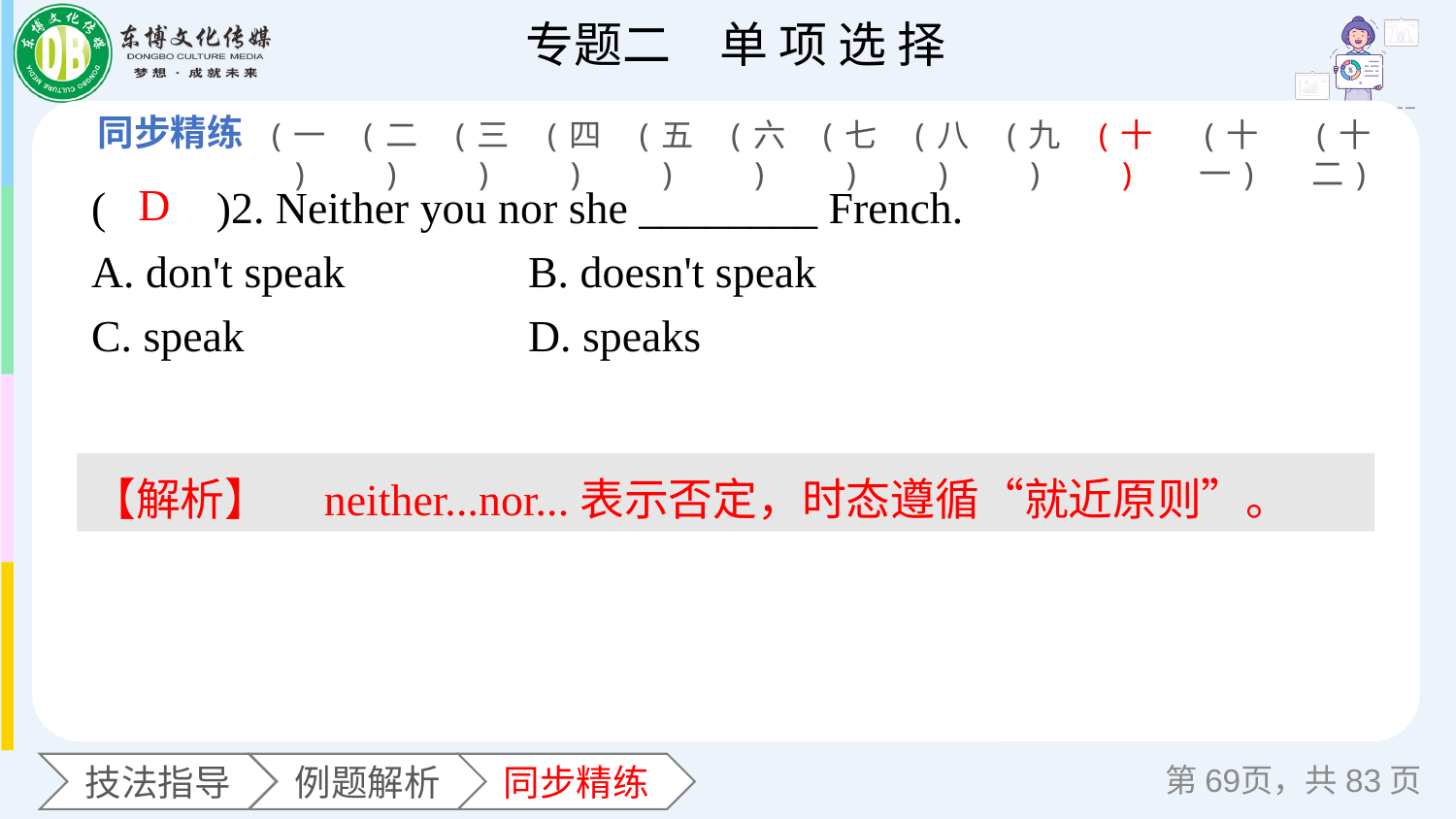

(一)
(二)
(三)
(四)
(五)
(六)
(七)
(八)
(九)
(十)
(十一)
(十二)
(　　)2. Neither you nor she ________ French.
A. don't speak    	B. doesn't speak
C. speak    		D. speaks
D
【解析】　neither...nor...表示否定，时态遵循“就近原则”。
第69页，共83页